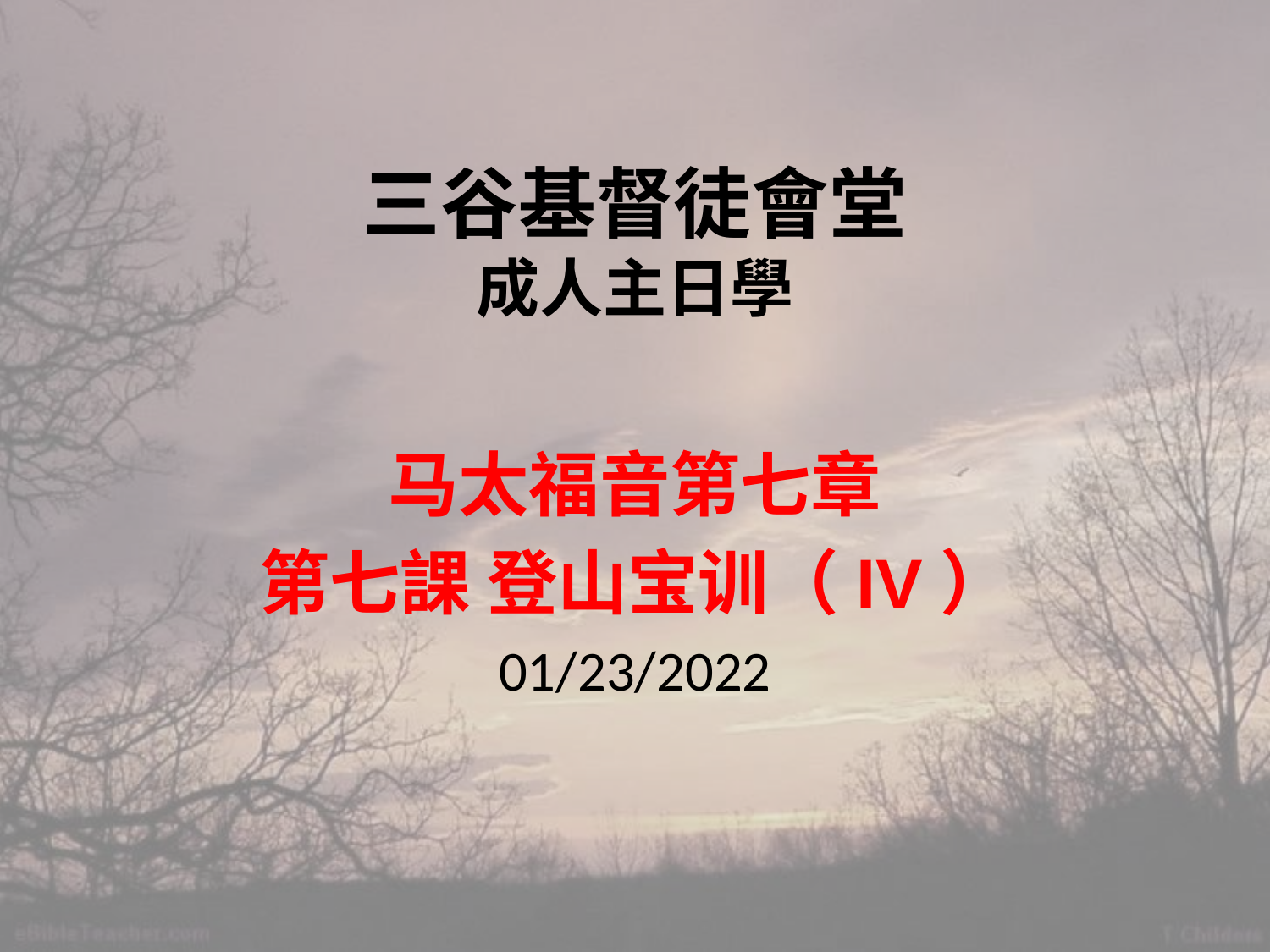

# 三谷基督徒會堂 成人主日學
马太福音第七章
第七課 登山宝训（IV）
01/23/2022